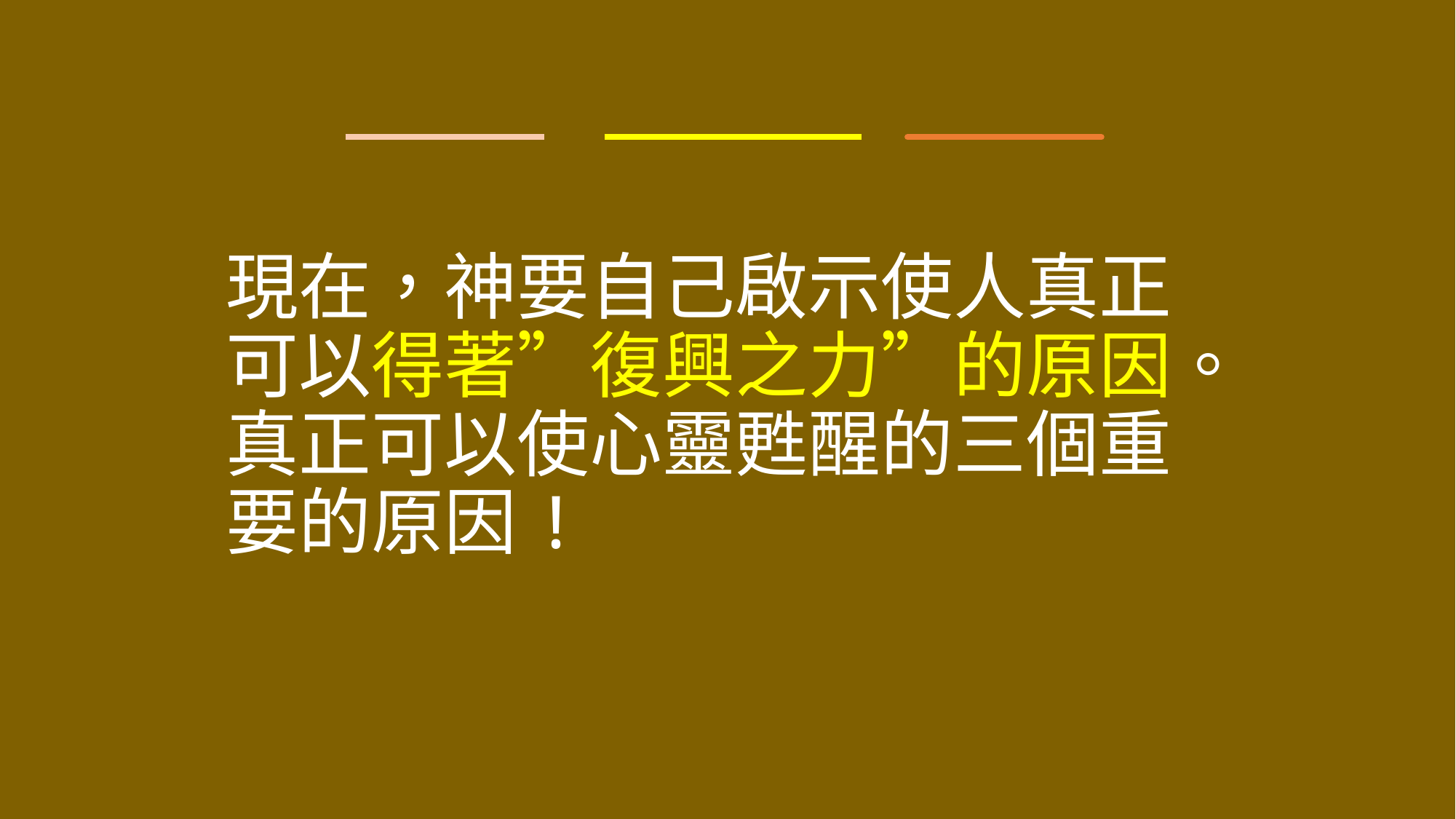

現在，神要自己啟示使人真正可以得著”復興之力”的原因。真正可以使心靈甦醒的三個重要的原因!